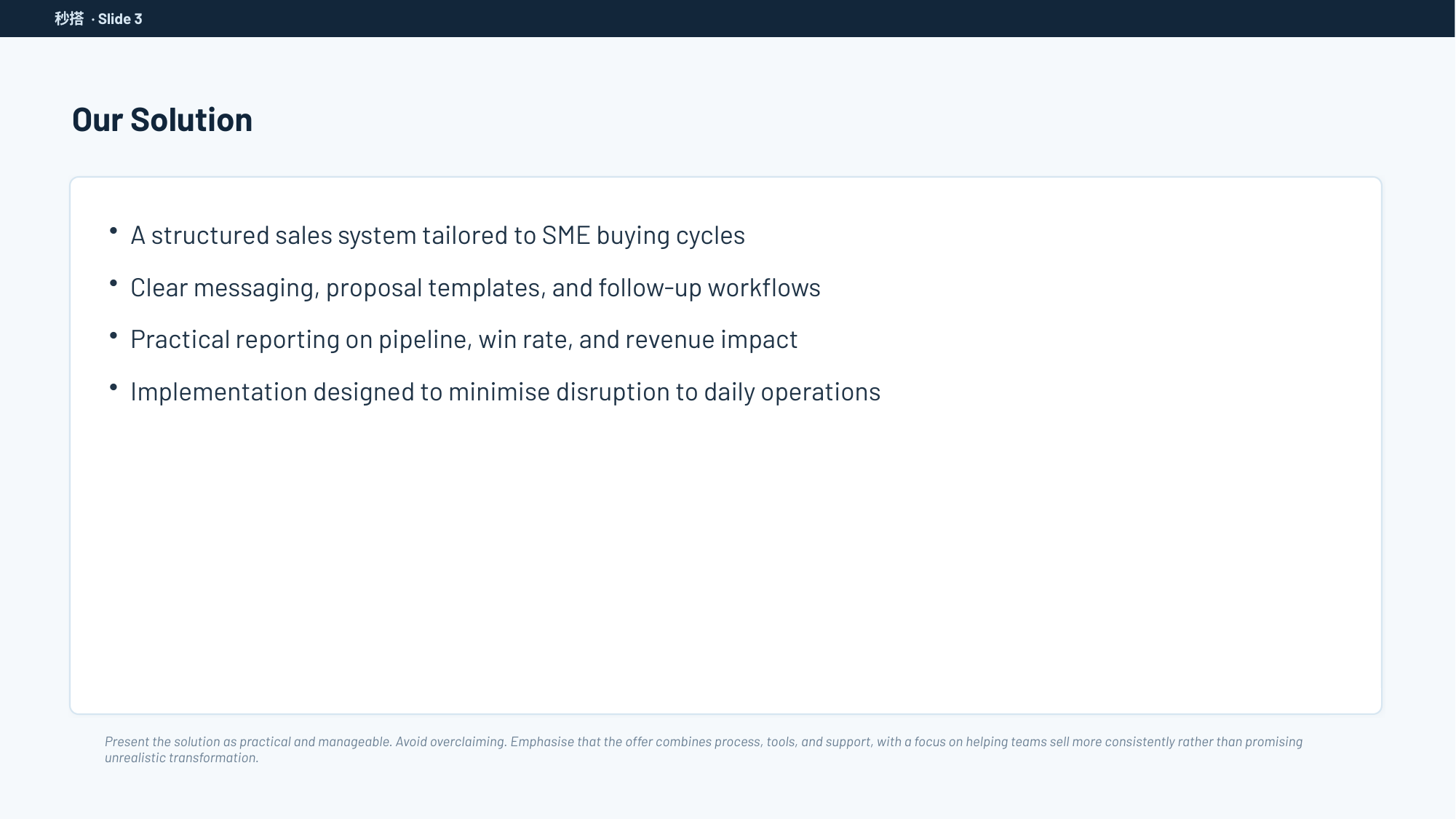

秒搭 · Slide 3
Our Solution

A structured sales system tailored to SME buying cycles
Clear messaging, proposal templates, and follow-up workflows
Practical reporting on pipeline, win rate, and revenue impact
Implementation designed to minimise disruption to daily operations
Present the solution as practical and manageable. Avoid overclaiming. Emphasise that the offer combines process, tools, and support, with a focus on helping teams sell more consistently rather than promising unrealistic transformation.